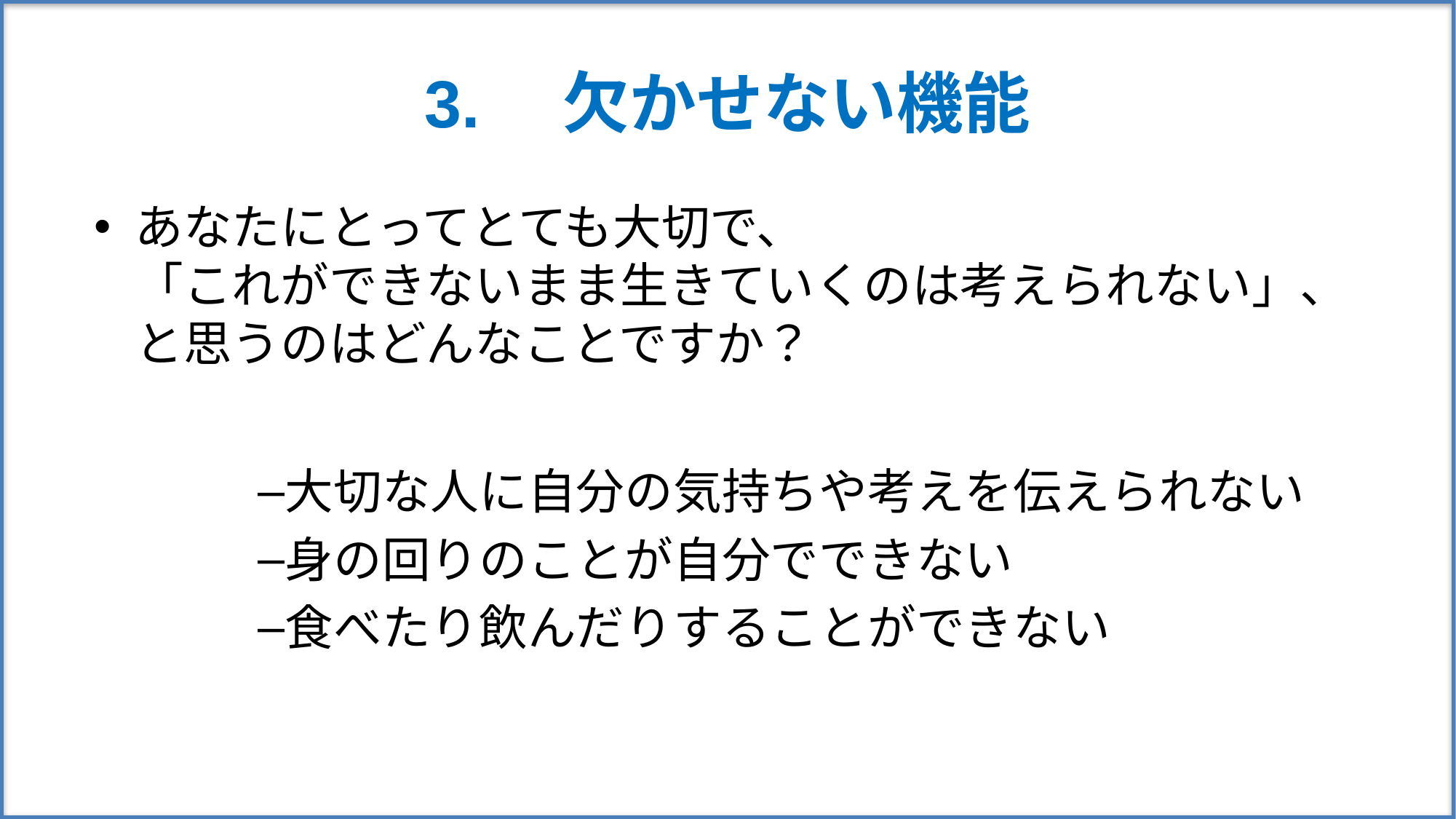

# 3.　欠かせない機能
あなたにとってとても大切で、
「これができないまま生きていくのは考えられない」、と思うのはどんなことですか？

大切な人に自分の気持ちや考えを伝えられない
身の回りのことが自分でできない
食べたり飲んだりすることができない